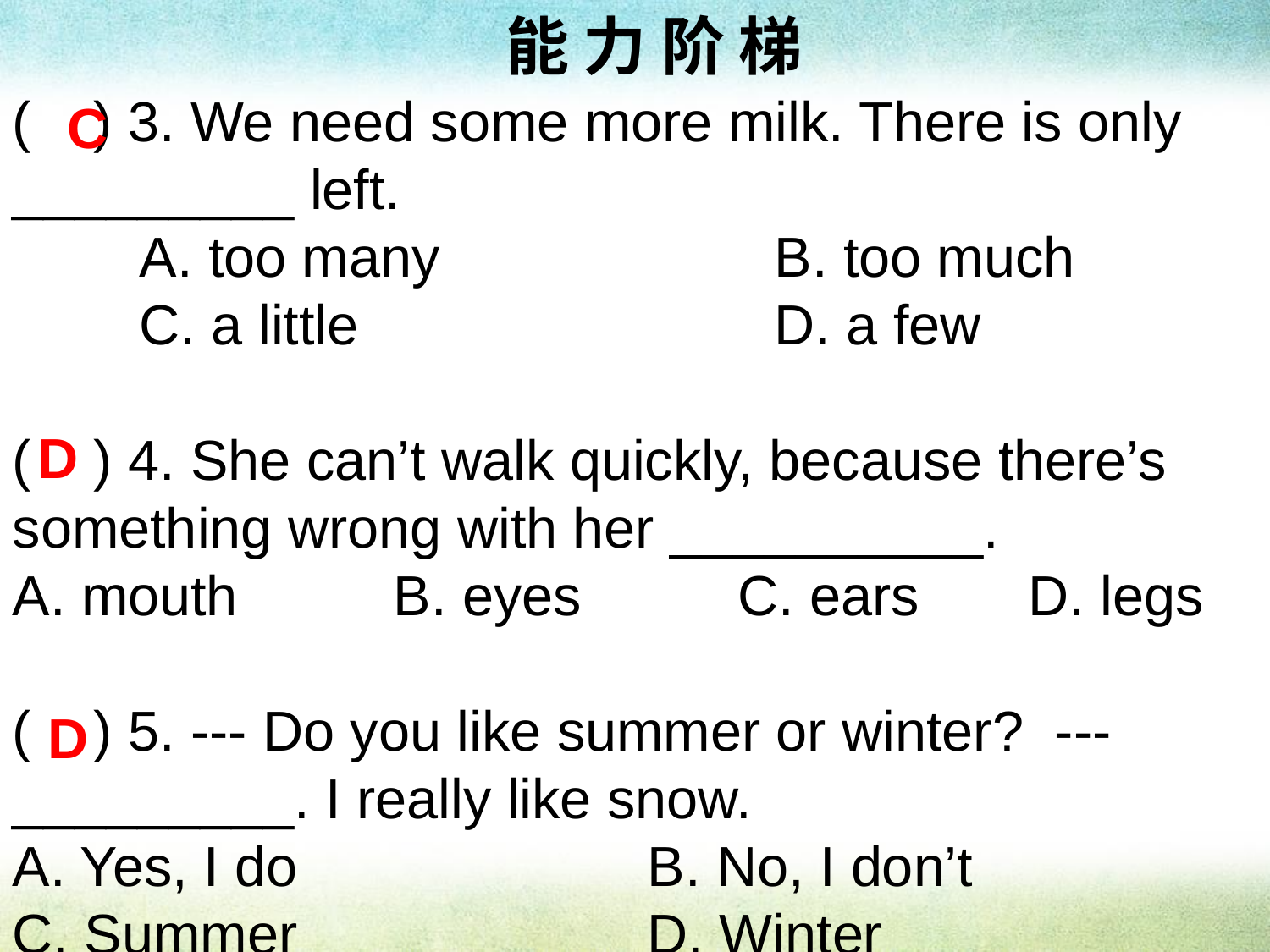

能 力 阶 梯
(    ) 3. We need some more milk. There is only _________ left.
  	A. too many			B. too much	   	C. a little				D. a few

(    ) 4. She can’t walk quickly, because there’s something wrong with her __________.
A. mouth		B. eyes          C. ears	D. legs

(    ) 5. --- Do you like summer or winter?  ---_________. I really like snow.
A. Yes, I do			B. No, I don’t
C. Summer 			D. Winter
C
D
D